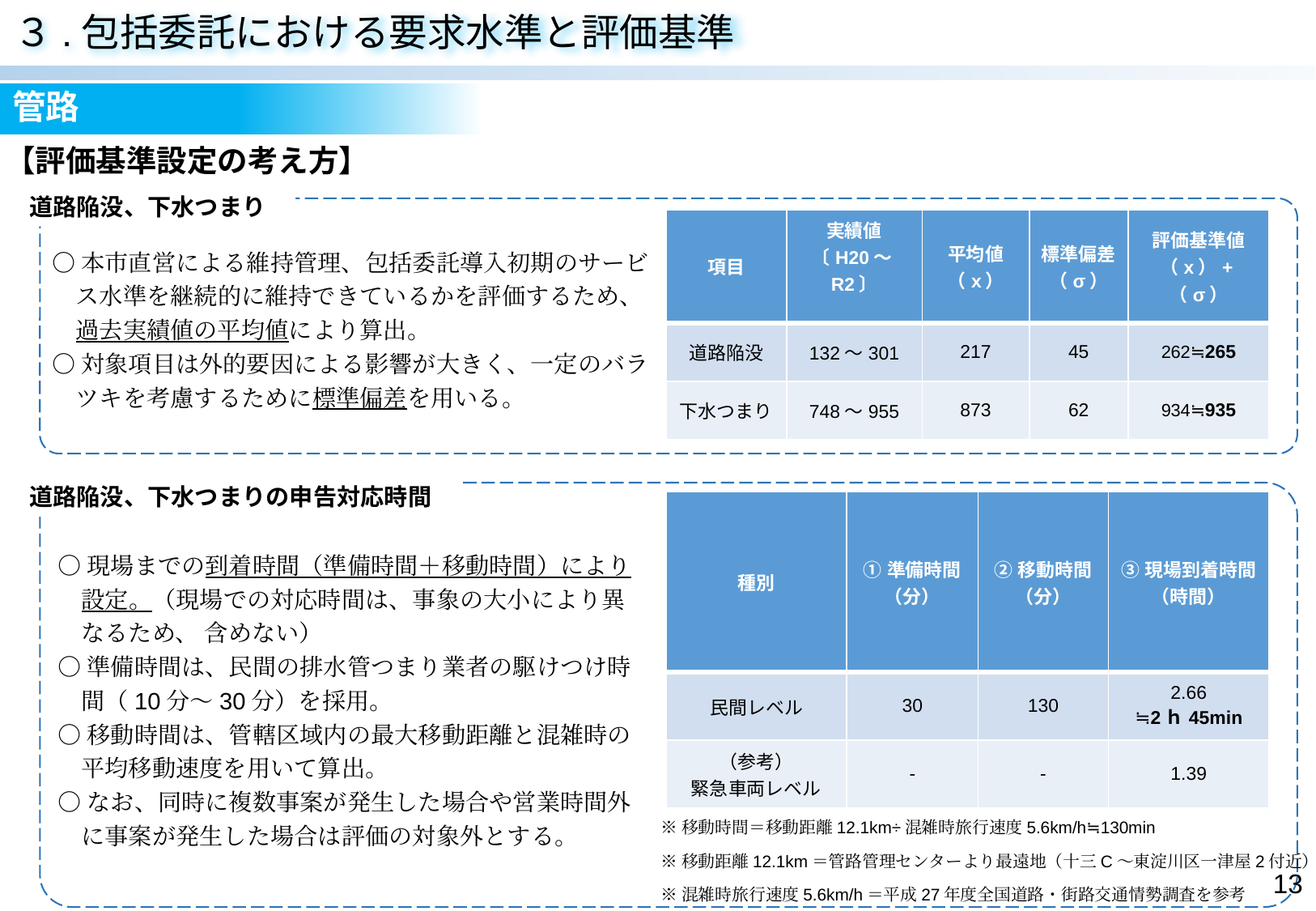

３.包括委託における要求水準と評価基準
# 管路
【評価基準設定の考え方】
道路陥没、下水つまり

| 項目 | 実績値 〔H20～R2〕 | 平均値 （x） | 標準偏差 （σ） | 評価基準値 （x）+（σ） |
| --- | --- | --- | --- | --- |
| 道路陥没 | 132～301 | 217 | 45 | 262≒265 |
| 下水つまり | 748～955 | 873 | 62 | 934≒935 |
○本市直営による維持管理、包括委託導入初期のサービ
　ス水準を継続的に維持できているかを評価するため、
　過去実績値の平均値により算出。
○対象項目は外的要因による影響が大きく、一定のバラ
　ツキを考慮するために標準偏差を用いる。
道路陥没、下水つまりの申告対応時間

| 種別 | ①準備時間（分） | ②移動時間（分） | ③現場到着時間（時間） |
| --- | --- | --- | --- |
| 民間レベル | 30 | 130 | 2.66 ≒2ｈ45min |
| （参考） 緊急車両レベル | - | - | 1.39 |
○現場までの到着時間（準備時間＋移動時間）により
　設定。（現場での対応時間は、事象の大小により異
　なるため、 含めない）
○準備時間は、民間の排水管つまり業者の駆けつけ時
　間（10分～30分）を採用。
○移動時間は、管轄区域内の最大移動距離と混雑時の
　平均移動速度を用いて算出。
○なお、同時に複数事案が発生した場合や営業時間外
　に事案が発生した場合は評価の対象外とする。
※移動時間＝移動距離12.1km÷混雑時旅行速度5.6km/h≒130min
※移動距離12.1km＝管路管理センターより最遠地（十三C～東淀川区一津屋2付近）
※混雑時旅行速度5.6km/h＝平成27年度全国道路・街路交通情勢調査を参考

13